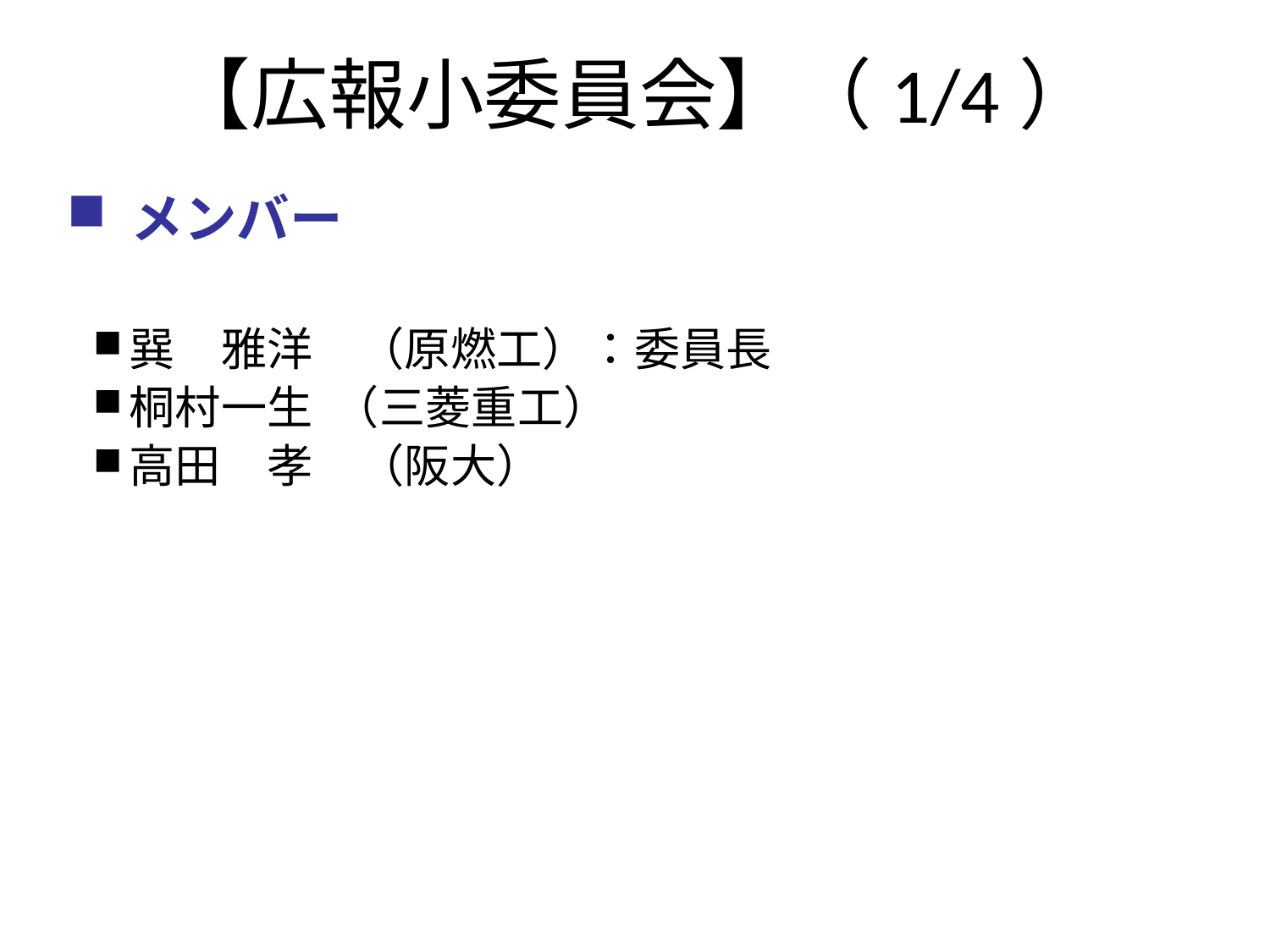

【広報小委員会】（1/4）
メンバー

巽　雅洋　（原燃工）：委員長
桐村一生  （三菱重工）
高田　孝　（阪大）